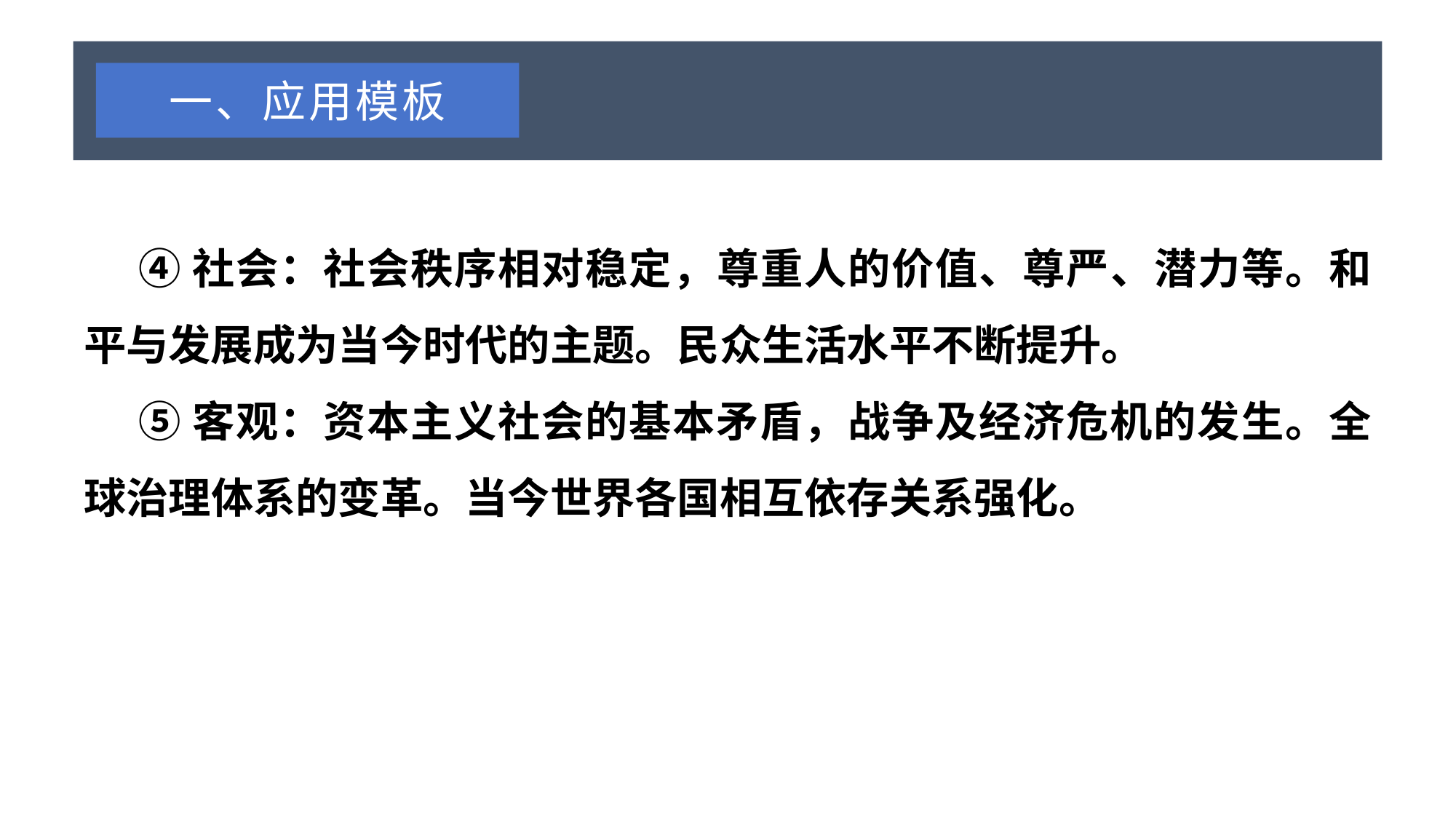

一、应用模板
④社会：社会秩序相对稳定，尊重人的价值、尊严、潜力等。和平与发展成为当今时代的主题。民众生活水平不断提升。
⑤客观：资本主义社会的基本矛盾，战争及经济危机的发生。全球治理体系的变革。当今世界各国相互依存关系强化。